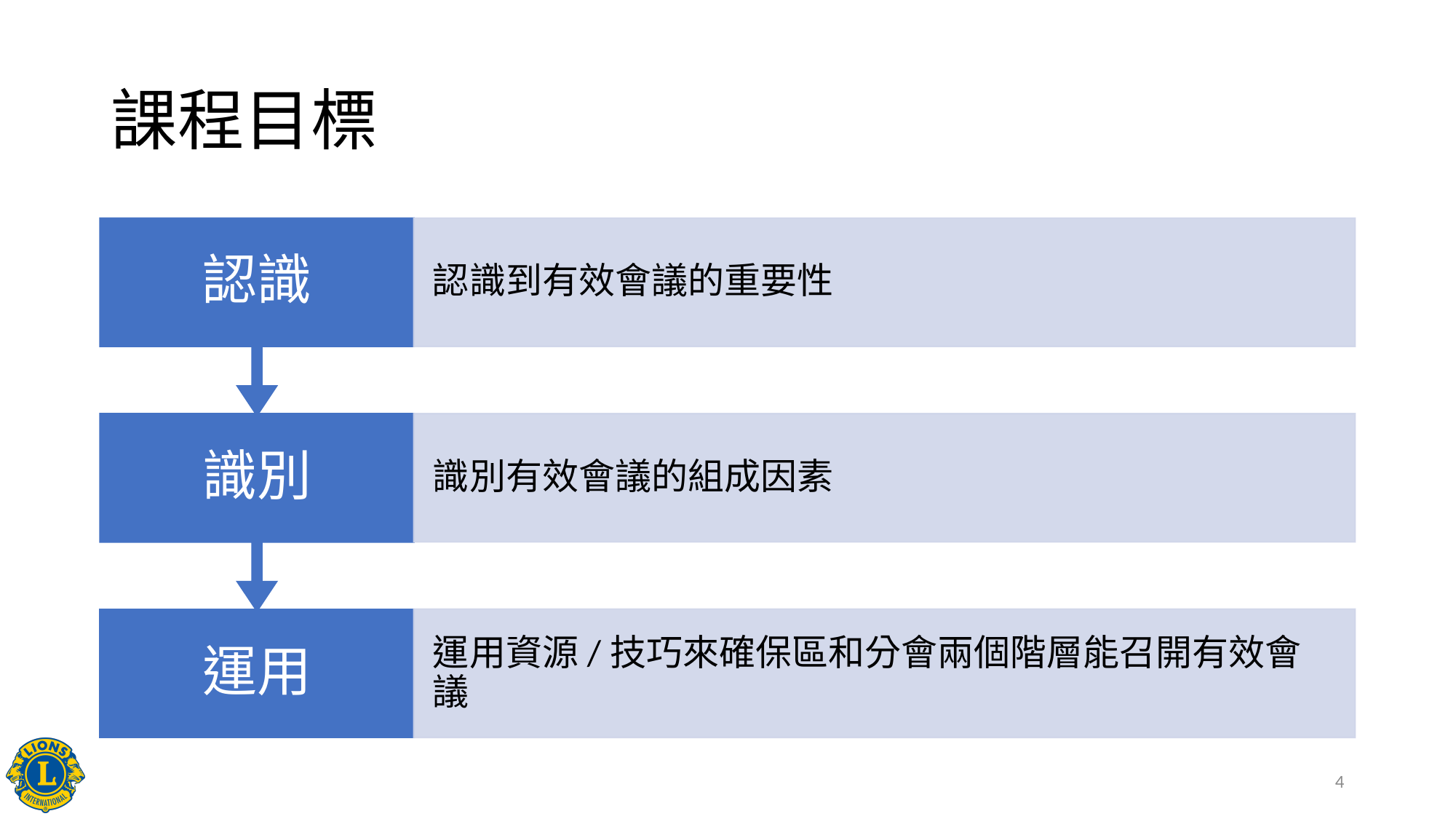

# 課程目標
運用
運用資源/技巧來確保區和分會兩個階層能召開有效會議
識別
識別有效會議的組成因素
認識
認識到有效會議的重要性
4